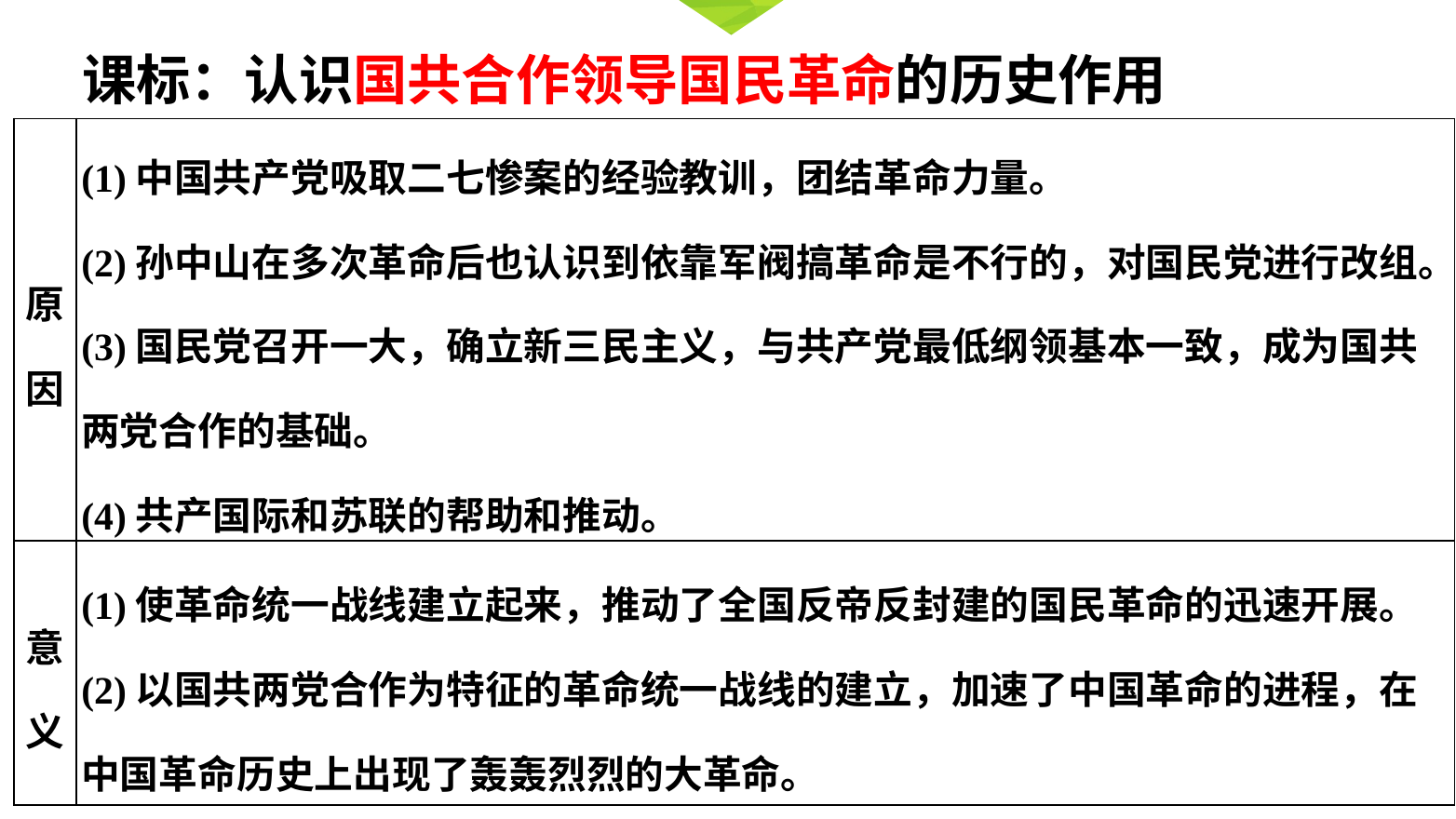

课标：认识国共合作领导国民革命的历史作用
| 原因 | (1)中国共产党吸取二七惨案的经验教训，团结革命力量。 (2)孙中山在多次革命后也认识到依靠军阀搞革命是不行的，对国民党进行改组。 (3)国民党召开一大，确立新三民主义，与共产党最低纲领基本一致，成为国共两党合作的基础。 (4)共产国际和苏联的帮助和推动。 |
| --- | --- |
| 意义 | (1)使革命统一战线建立起来，推动了全国反帝反封建的国民革命的迅速开展。 (2)以国共两党合作为特征的革命统一战线的建立，加速了中国革命的进程，在中国革命历史上出现了轰轰烈烈的大革命。 |